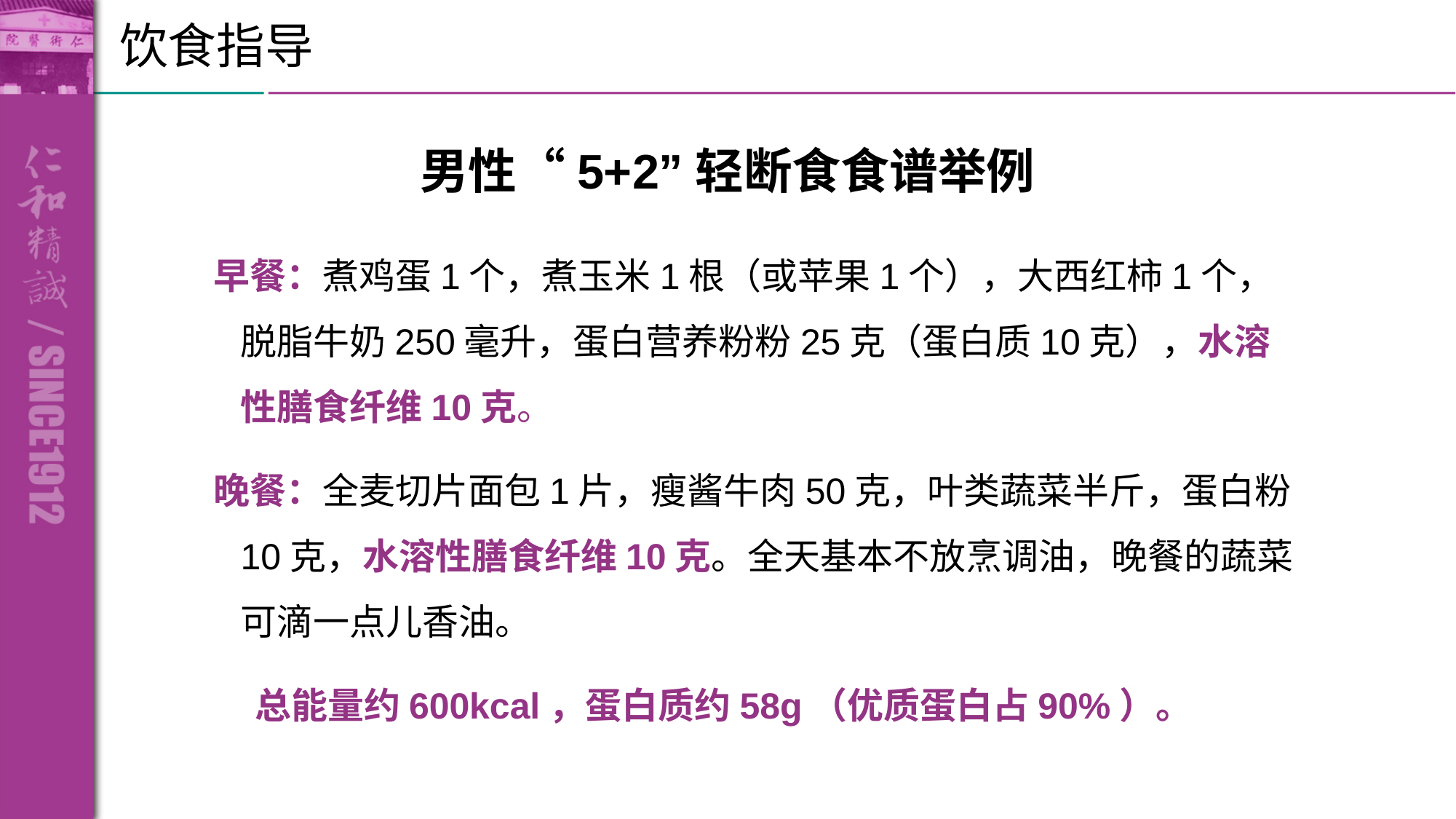

饮食指导
男性“5+2”轻断食食谱举例
早餐：煮鸡蛋1个，煮玉米1根（或苹果1个），大西红柿1个，脱脂牛奶250毫升，蛋白营养粉粉25克（蛋白质10克），水溶性膳食纤维10克。
晚餐：全麦切片面包1片，瘦酱牛肉50克，叶类蔬菜半斤，蛋白粉10克，水溶性膳食纤维10克。全天基本不放烹调油，晚餐的蔬菜可滴一点儿香油。
    总能量约600kcal，蛋白质约58g（优质蛋白占90%）。